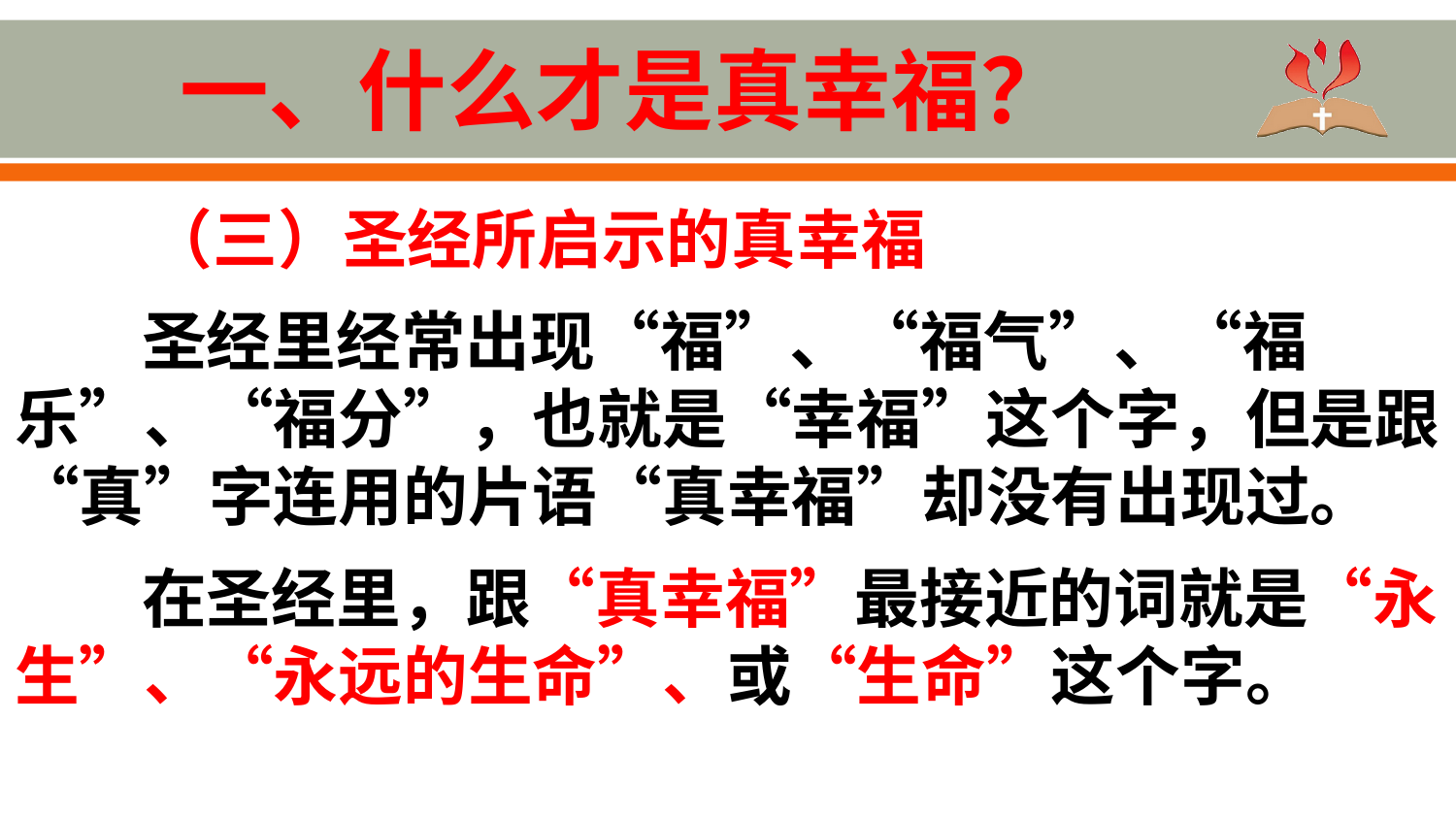

# 一、什么才是真幸福？
        （三）圣经所启示的真幸福
圣经里经常出现“福”、“福气”、“福乐”、“福分”，也就是“幸福”这个字，但是跟“真”字连用的片语“真幸福”却没有出现过。
在圣经里，跟“真幸福”最接近的词就是“永生”、“永远的生命”、或“生命”这个字。